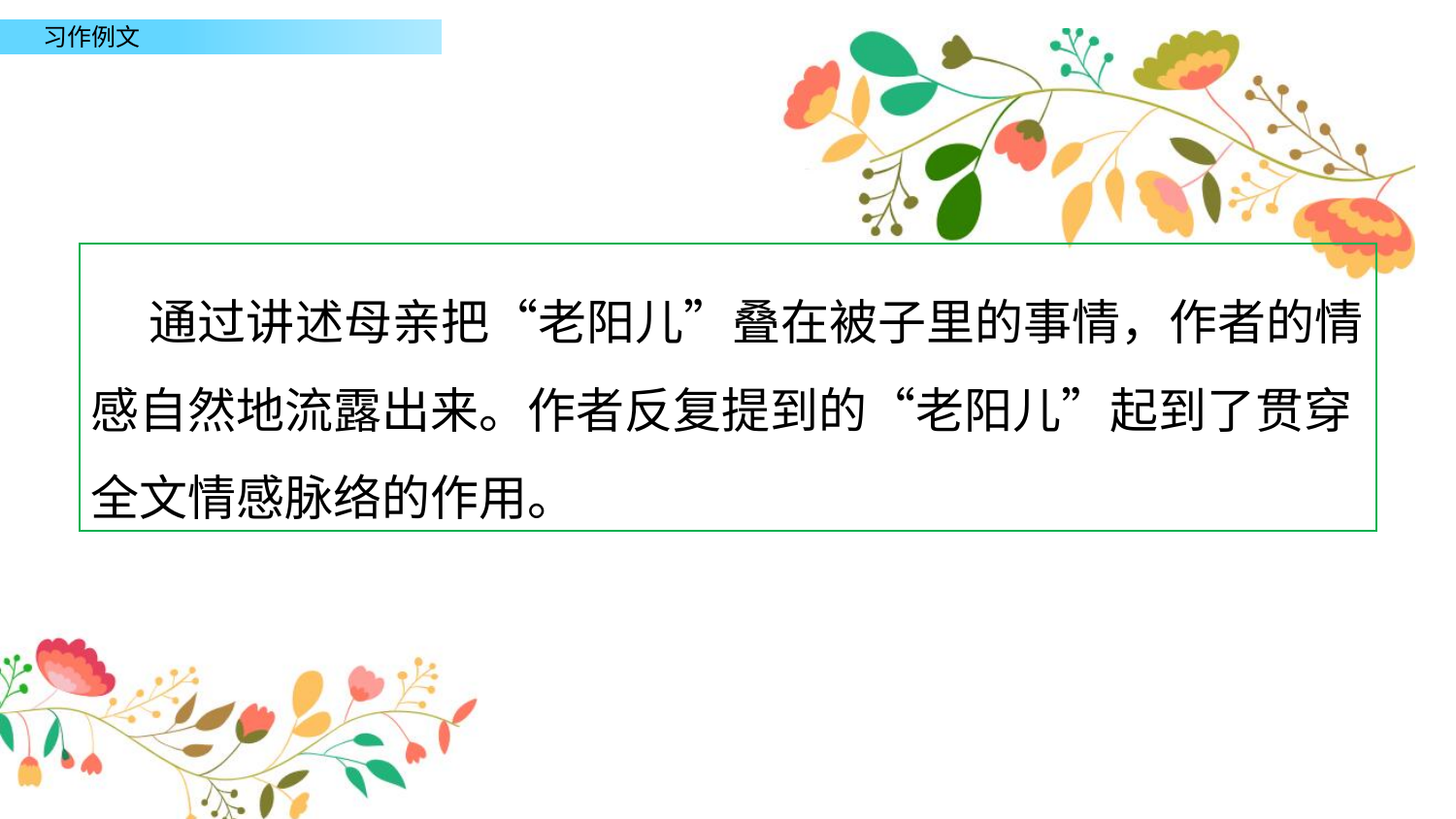

通过讲述母亲把“老阳儿”叠在被子里的事情，作者的情感自然地流露出来。作者反复提到的“老阳儿”起到了贯穿全文情感脉络的作用。